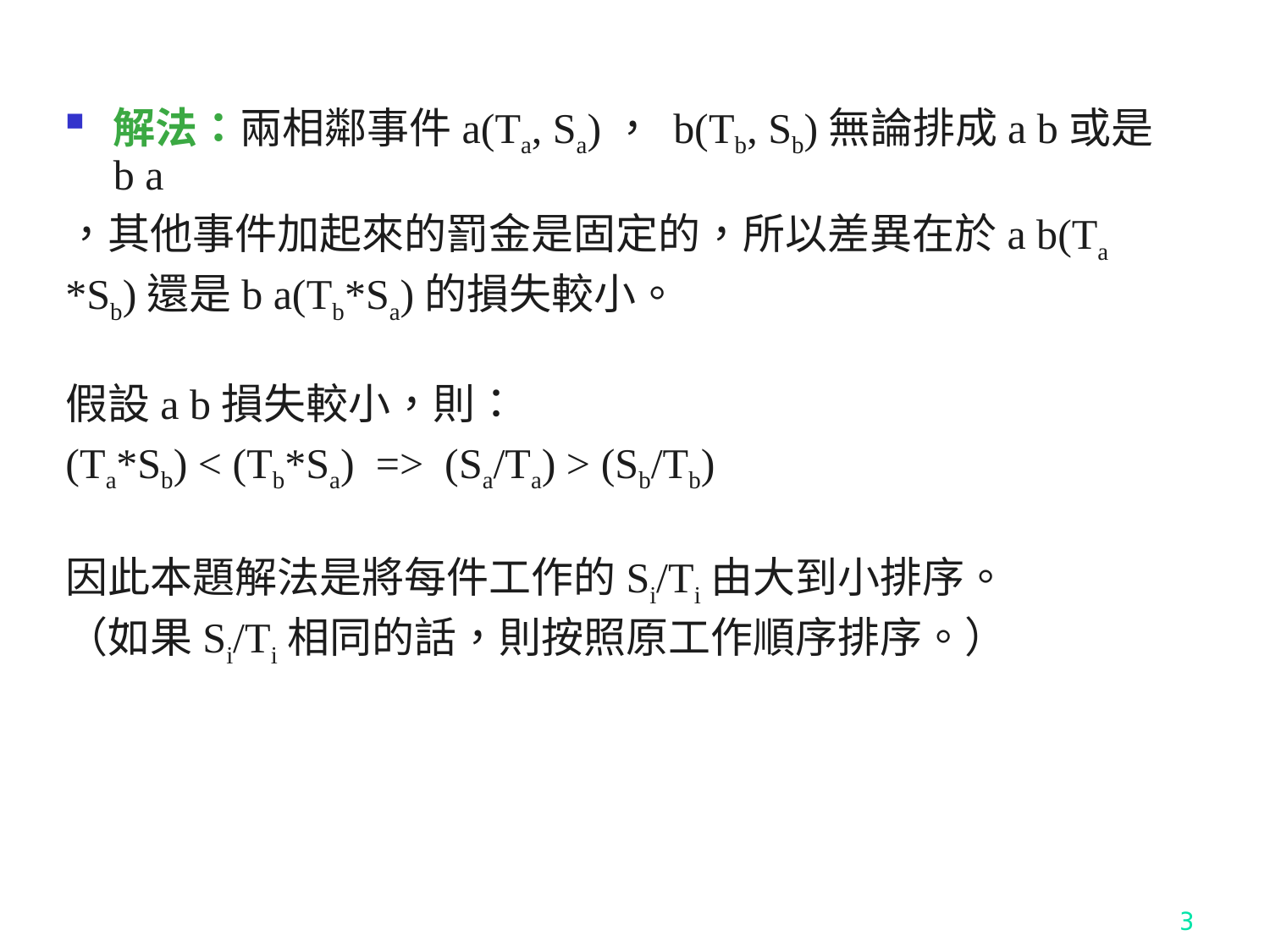

解法：兩相鄰事件a(Ta, Sa)， b(Tb, Sb)無論排成a b或是b a
，其他事件加起來的罰金是固定的，所以差異在於a b(Ta
*Sb)還是b a(Tb*Sa)的損失較小。

假設a b損失較小，則：
(Ta*Sb) < (Tb*Sa)  =>  (Sa/Ta) > (Sb/Tb)

因此本題解法是將每件工作的Si/Ti由大到小排序。
（如果Si/Ti相同的話，則按照原工作順序排序。）

3